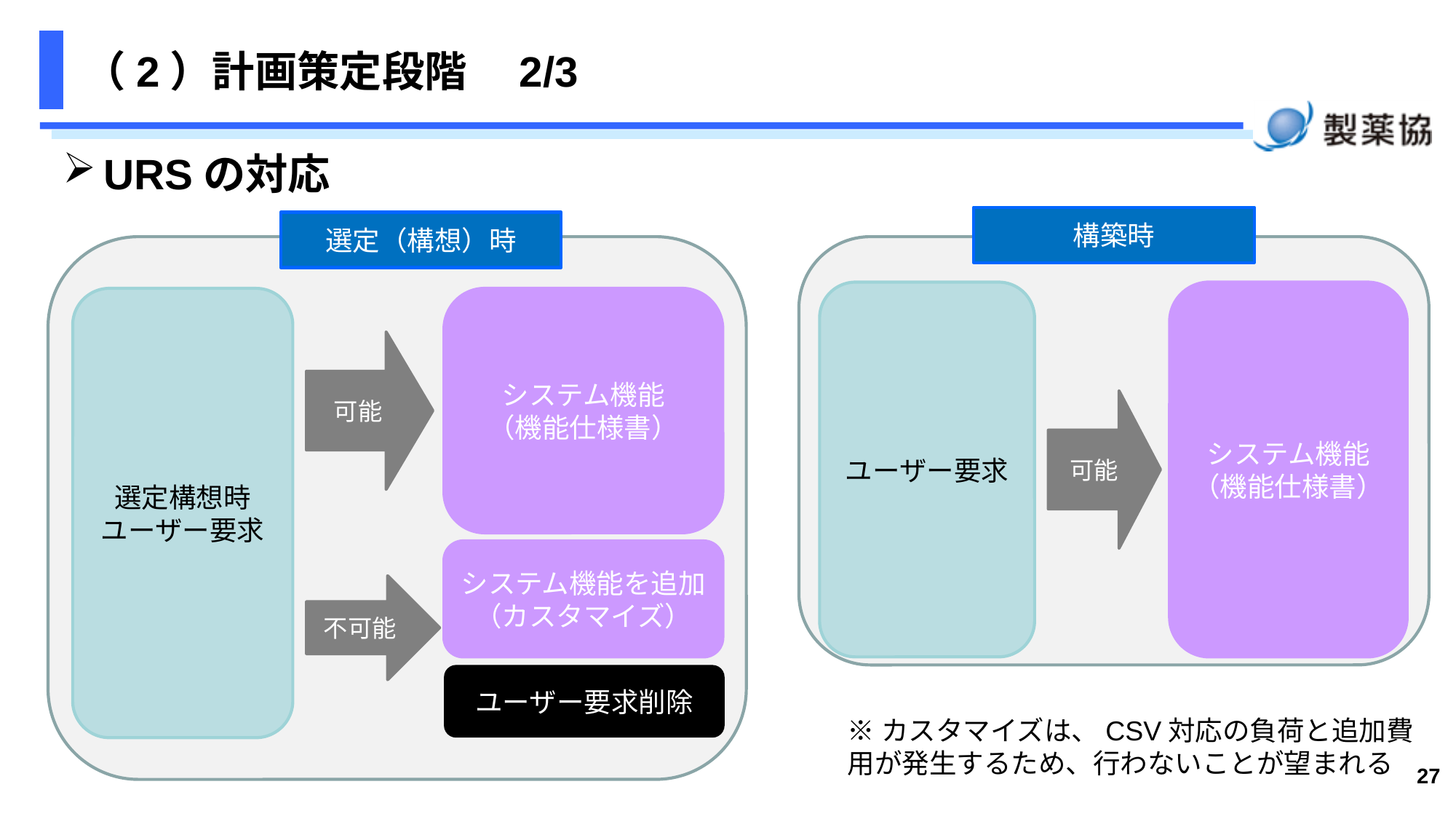

# （2）計画策定段階　2/3
URSの対応

構築時
選定（構想）時

ユーザー要求
システム機能
（機能仕様書）
選定構想時
ユーザー要求
システム機能
（機能仕様書）
可能
可能
システム機能を追加
（カスタマイズ）
不可能
ユーザー要求削除
※カスタマイズは、CSV対応の負荷と追加費用が発生するため、行わないことが望まれる
27